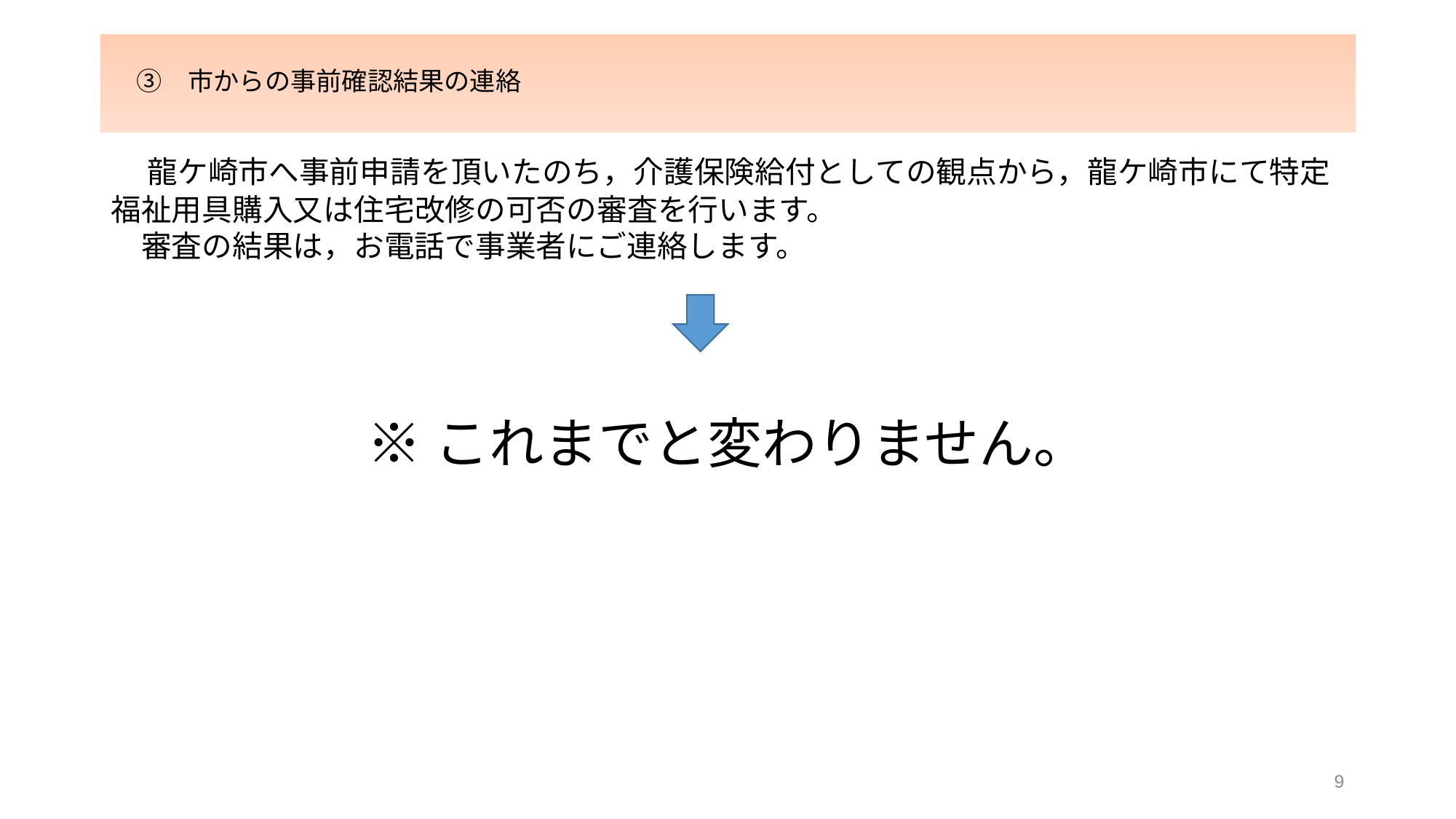

# ③　市からの事前確認結果の連絡
　龍ケ崎市へ事前申請を頂いたのち，介護保険給付としての観点から，龍ケ崎市にて特定福祉用具購入又は住宅改修の可否の審査を行います。
　審査の結果は，お電話で事業者にご連絡します。

※これまでと変わりません。
9